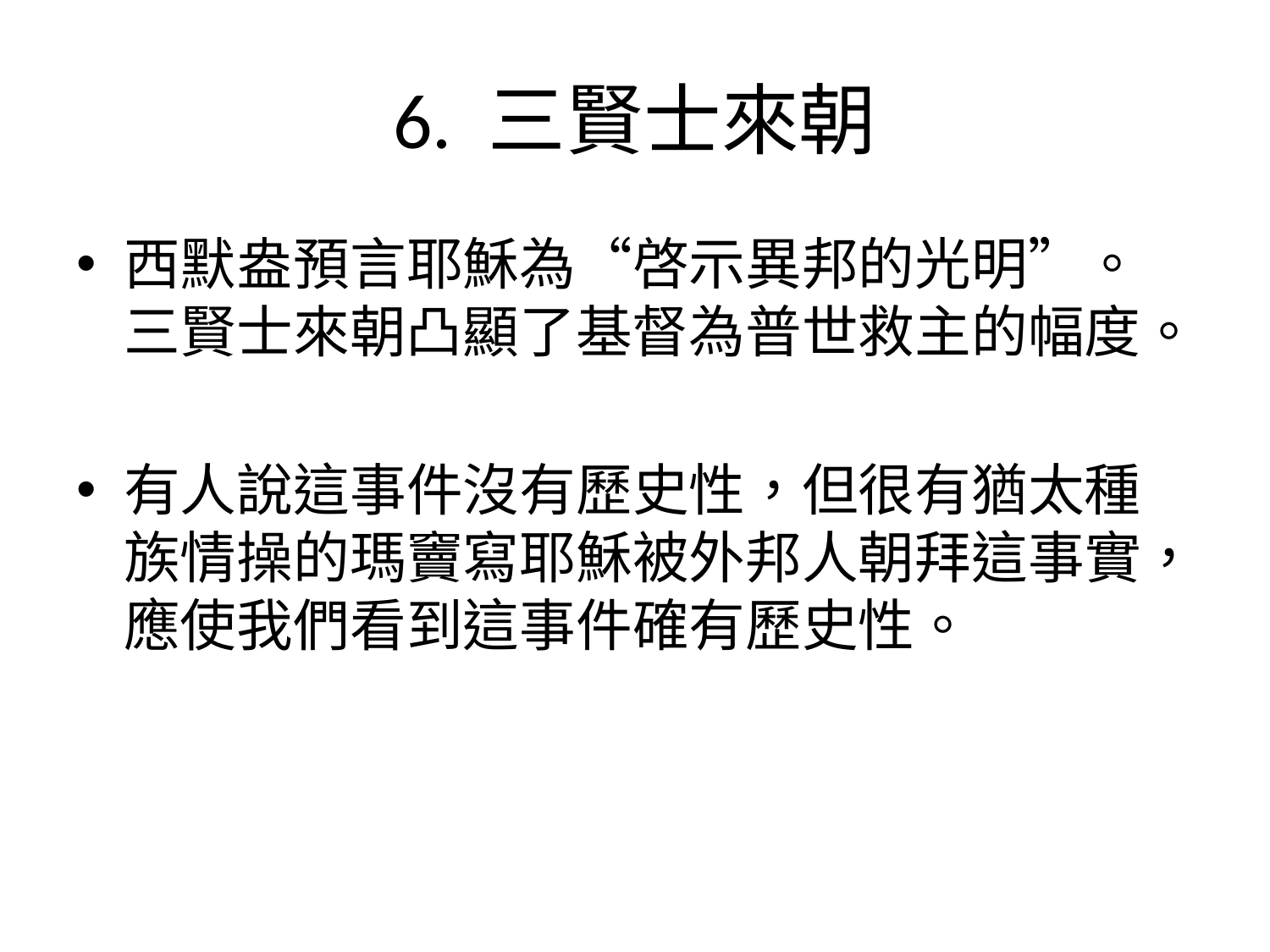

# 6. 三賢士來朝
西默盎預言耶穌為“啓示異邦的光明”。三賢士來朝凸顯了基督為普世救主的幅度。

有人說這事件沒有歷史性，但很有猶太種族情操的瑪竇寫耶穌被外邦人朝拜這事實，應使我們看到這事件確有歷史性。